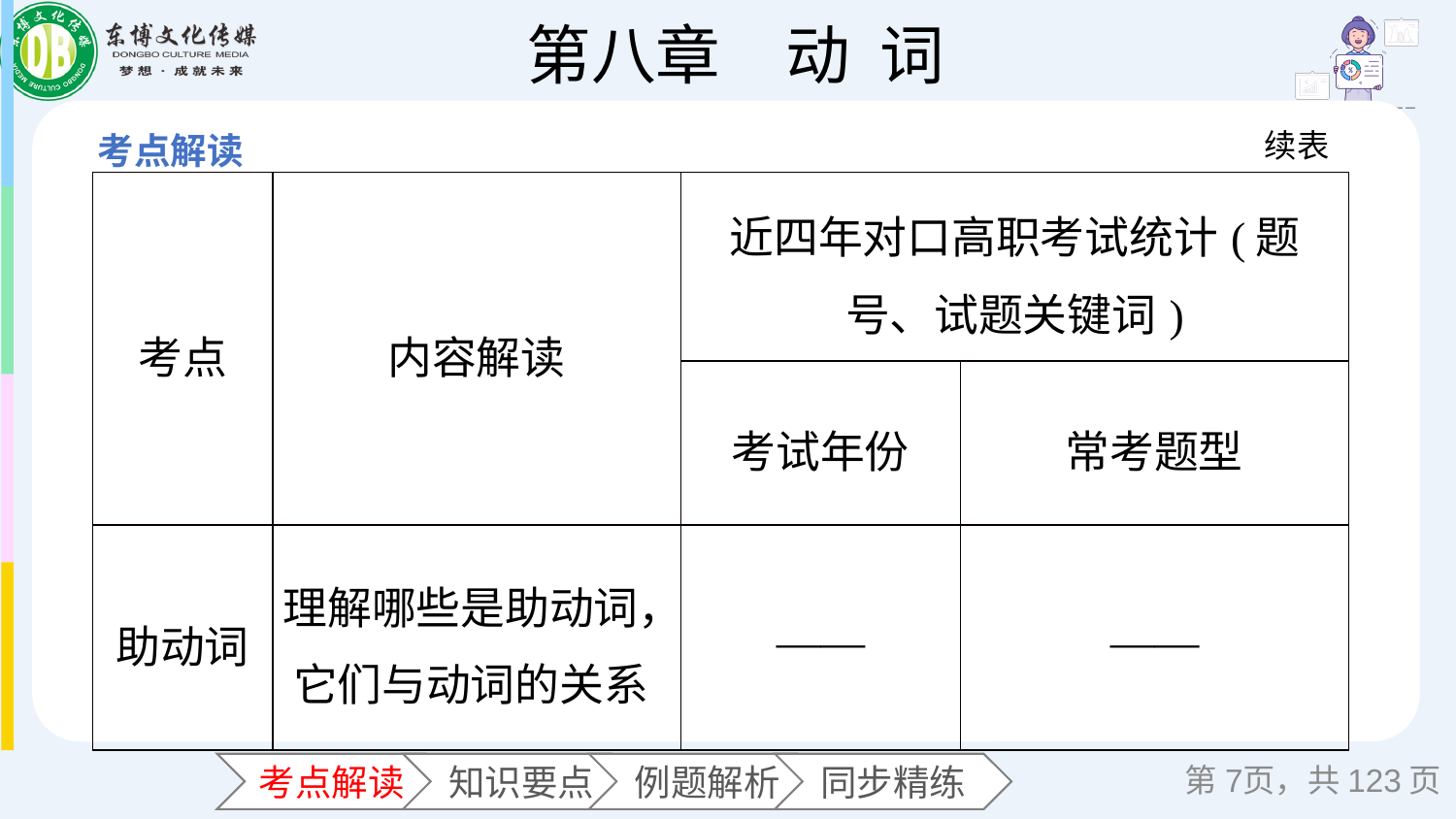

续表
| 考点 | 内容解读 | 近四年对口高职考试统计(题号、试题关键词) |  |
| --- | --- | --- | --- |
|  |  | 考试年份 | 常考题型 |
| 助动词 | 理解哪些是助动词， 它们与动词的关系 | —— | —— |
第7页，共123页